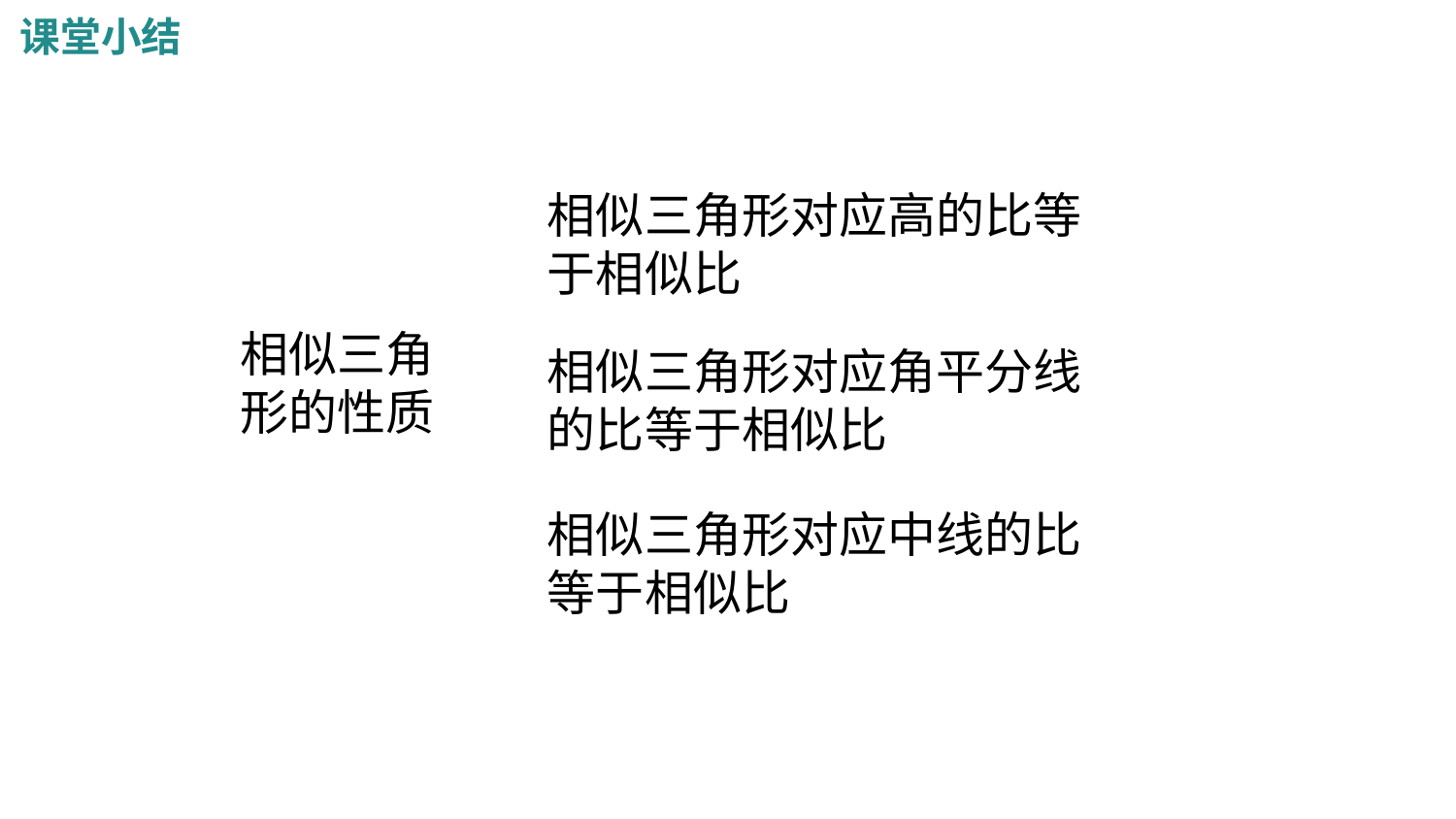

课堂小结
相似三角形对应高的比等于相似比

相似三角形的性质
相似三角形对应角平分线的比等于相似比
相似三角形对应中线的比等于相似比